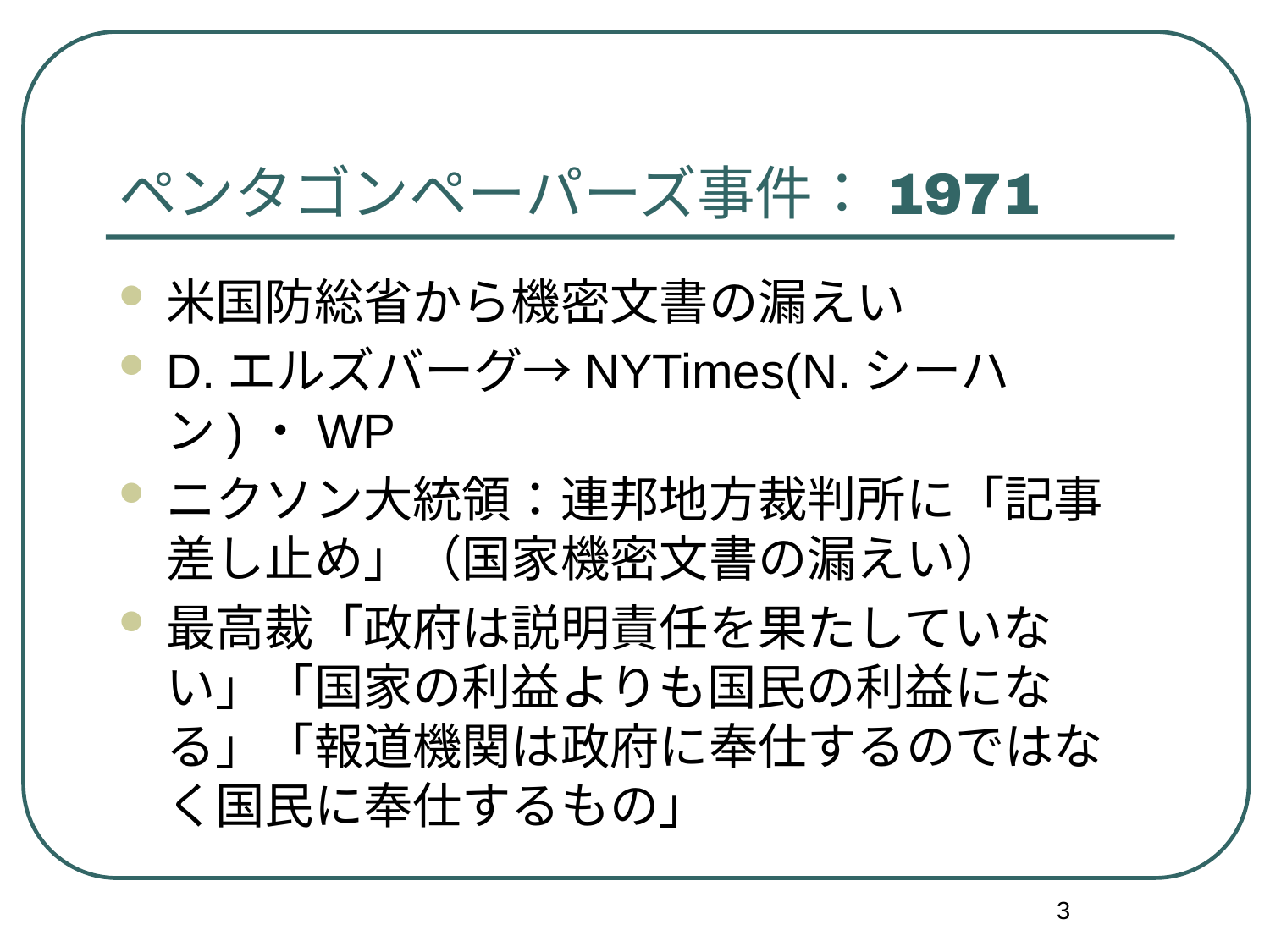

# ペンタゴンペーパーズ事件：1971
米国防総省から機密文書の漏えい
D.エルズバーグ→NYTimes(N.シーハン)・WP
ニクソン大統領：連邦地方裁判所に「記事差し止め」（国家機密文書の漏えい）
最高裁「政府は説明責任を果たしていない」「国家の利益よりも国民の利益になる」「報道機関は政府に奉仕するのではなく国民に奉仕するもの」
3